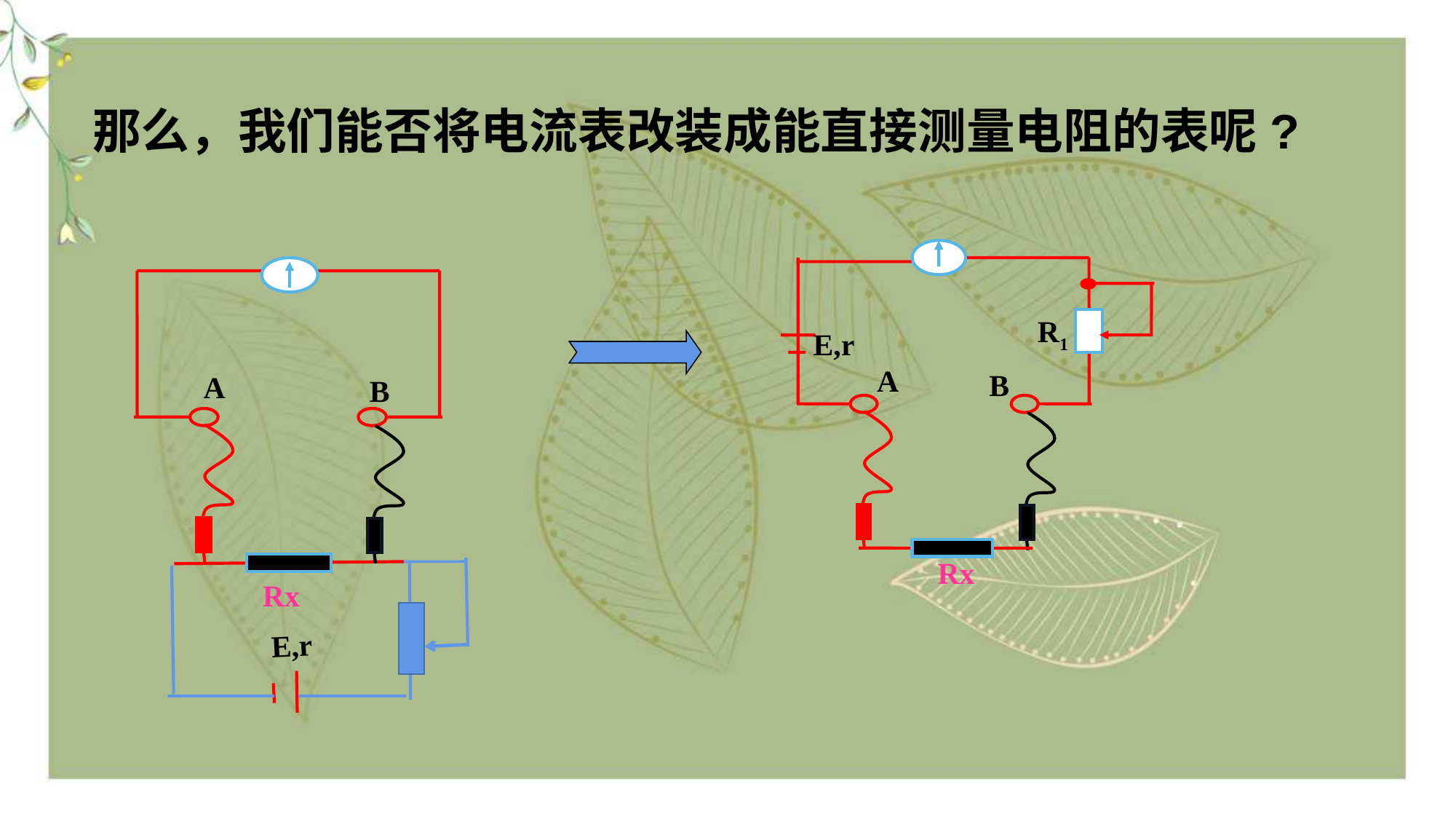

那么，我们能否将电流表改装成能直接测量电阻的表呢?

R1

E,r

A
B

Rx

A
B

Rx

E,r